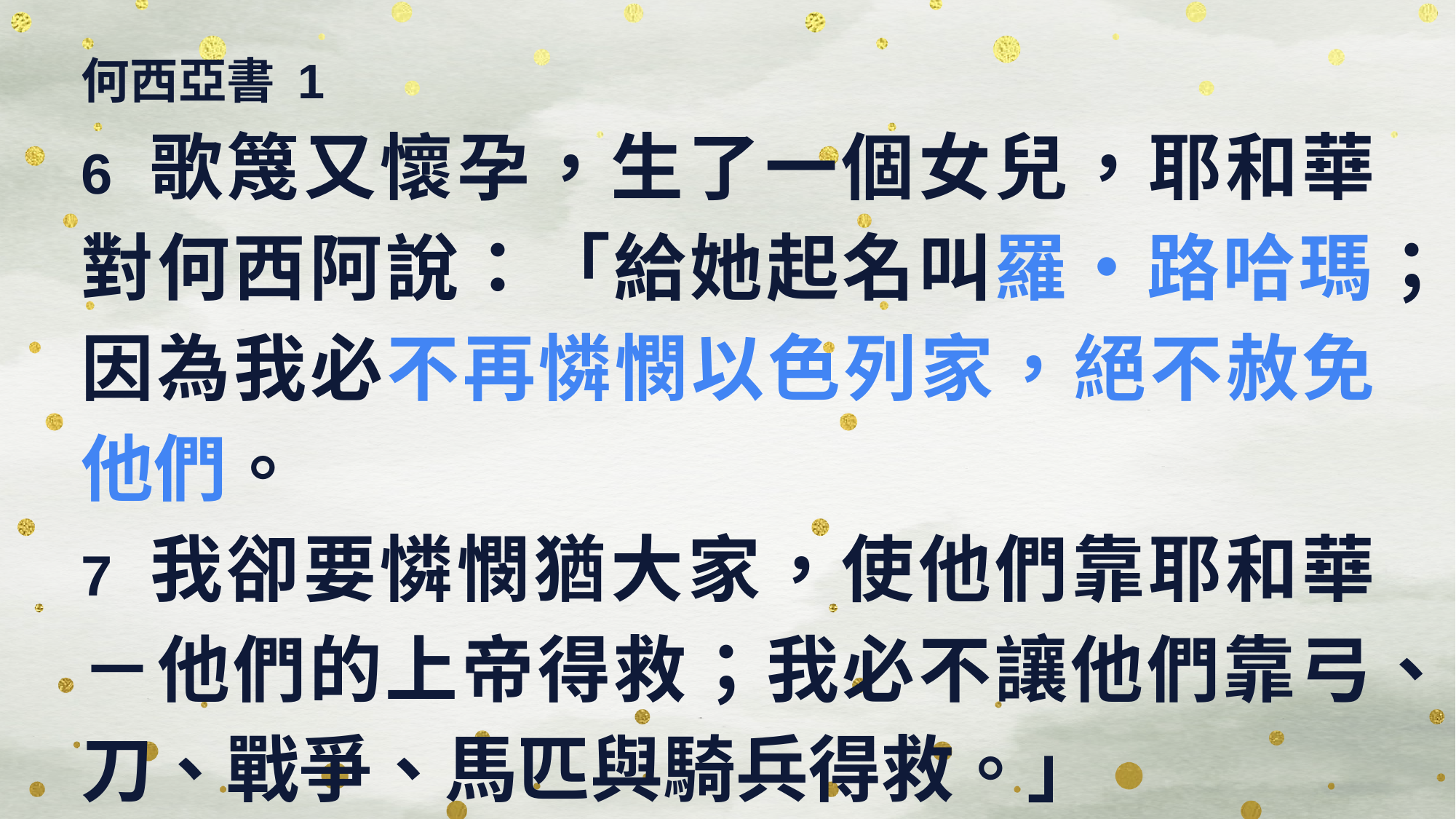

何西亞書 1
6 歌篾又懷孕，生了一個女兒，耶和華對何西阿說：「給她起名叫羅‧路哈瑪；因為我必不再憐憫以色列家，絕不赦免他們。
7 我卻要憐憫猶大家，使他們靠耶和華－他們的上帝得救；我必不讓他們靠弓、刀、戰爭、馬匹與騎兵得救。」